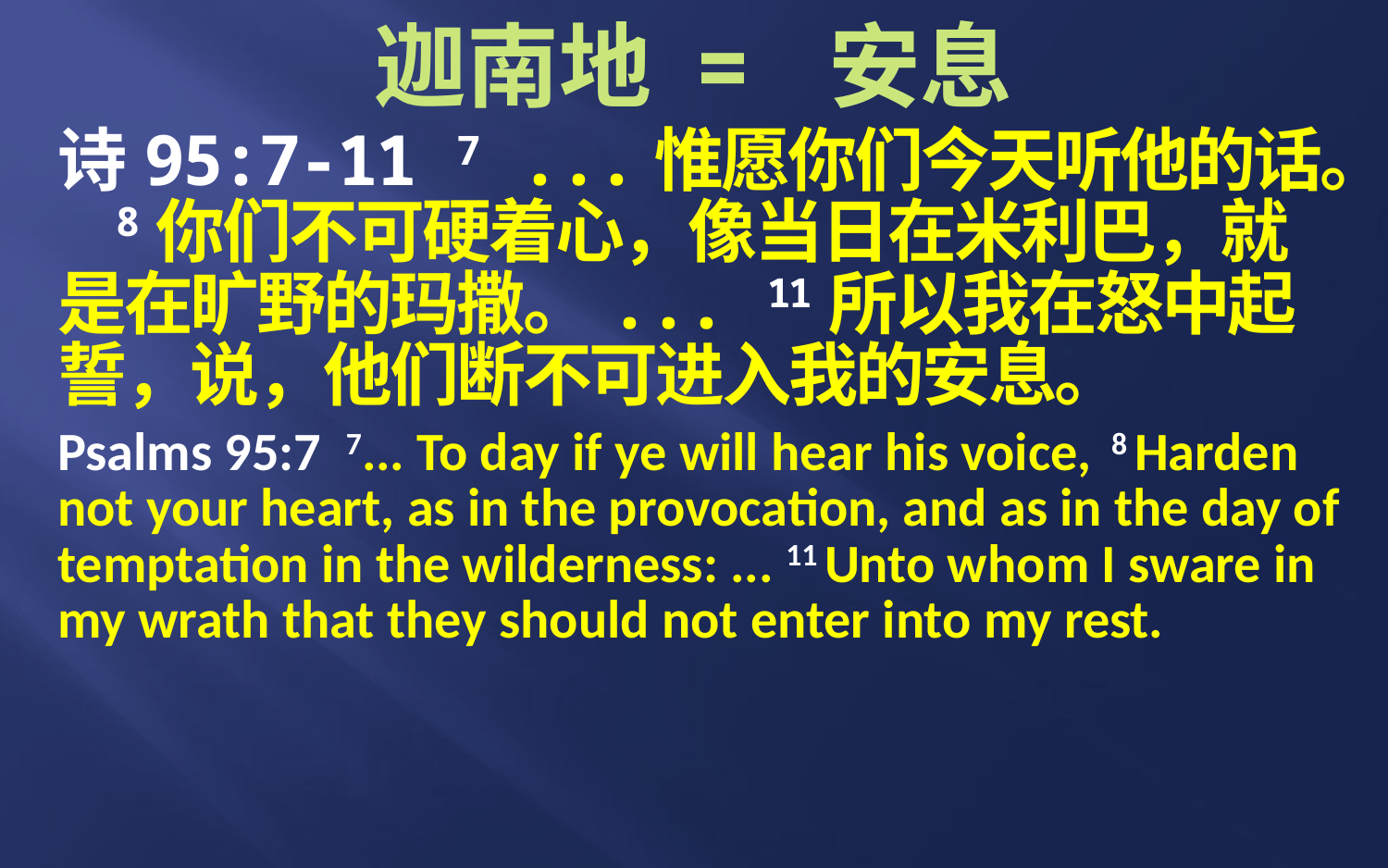

# 迦南地 = 安息
诗95:7-11 7 ...惟愿你们今天听他的话。   8你们不可硬着心，像当日在米利巴，就是在旷野的玛撒。... 11所以我在怒中起誓，说，他们断不可进入我的安息。
Psalms 95:7  7... To day if ye will hear his voice,  8 Harden not your heart, as in the provocation, and as in the day of temptation in the wilderness: ... 11 Unto whom I sware in my wrath that they should not enter into my rest.